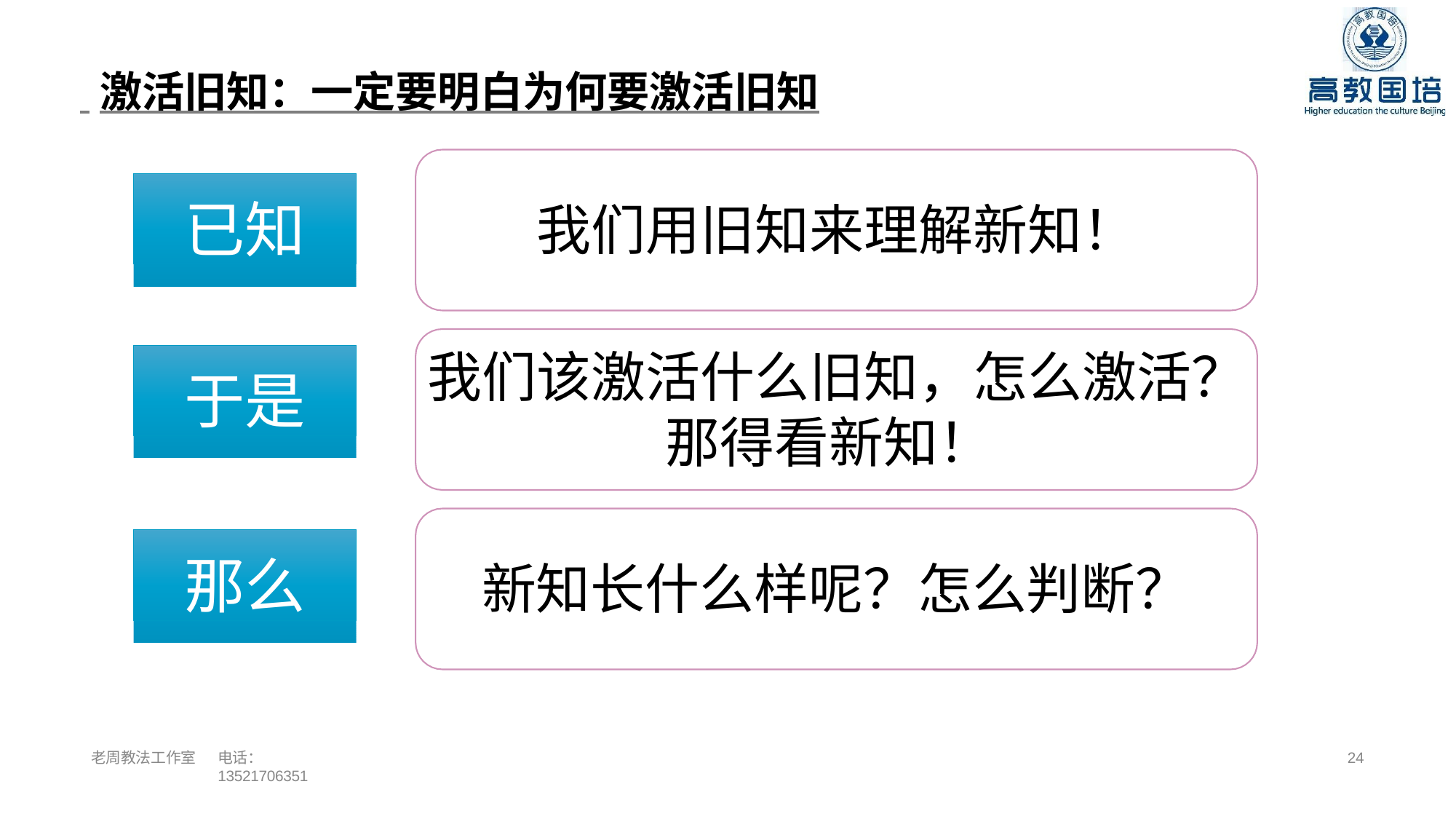

激活旧知：一定要明白为何要激活旧知

已知
我们用旧知来理解新知！

我们该激活什么旧知，怎么激活？ 那得看新知！

于是

那么
新知长什么样呢？怎么判断？
老周教法工作室
电话：13521706351
24